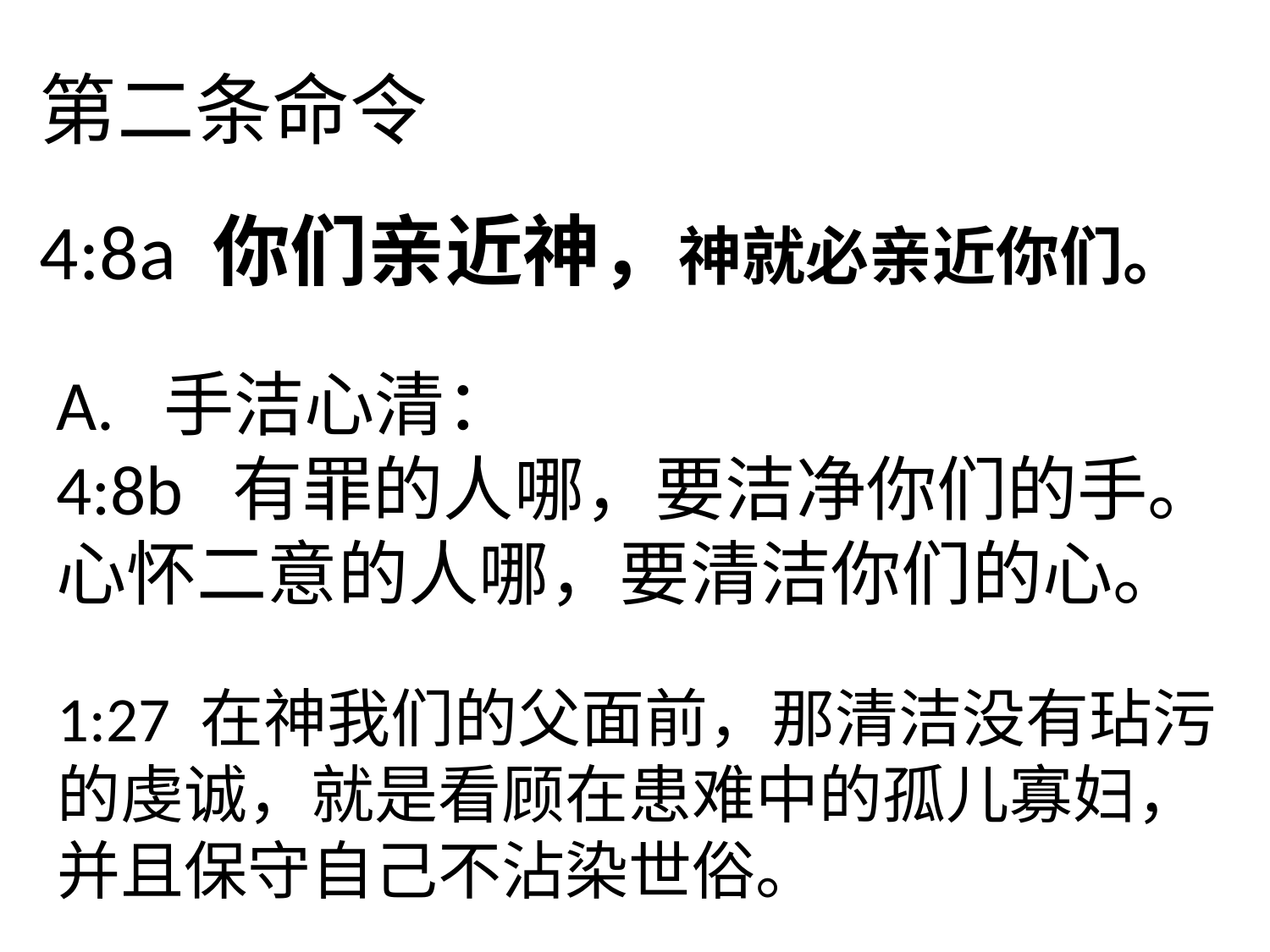

# 第二条命令
4:8a 你们亲近神，神就必亲近你们。
A.  手洁心清：
4:8b  有罪的人哪，要洁净你们的手。心怀二意的人哪，要清洁你们的心。
1:27 在神我们的父面前，那清洁没有玷污的虔诚，就是看顾在患难中的孤儿寡妇，并且保守自己不沾染世俗。